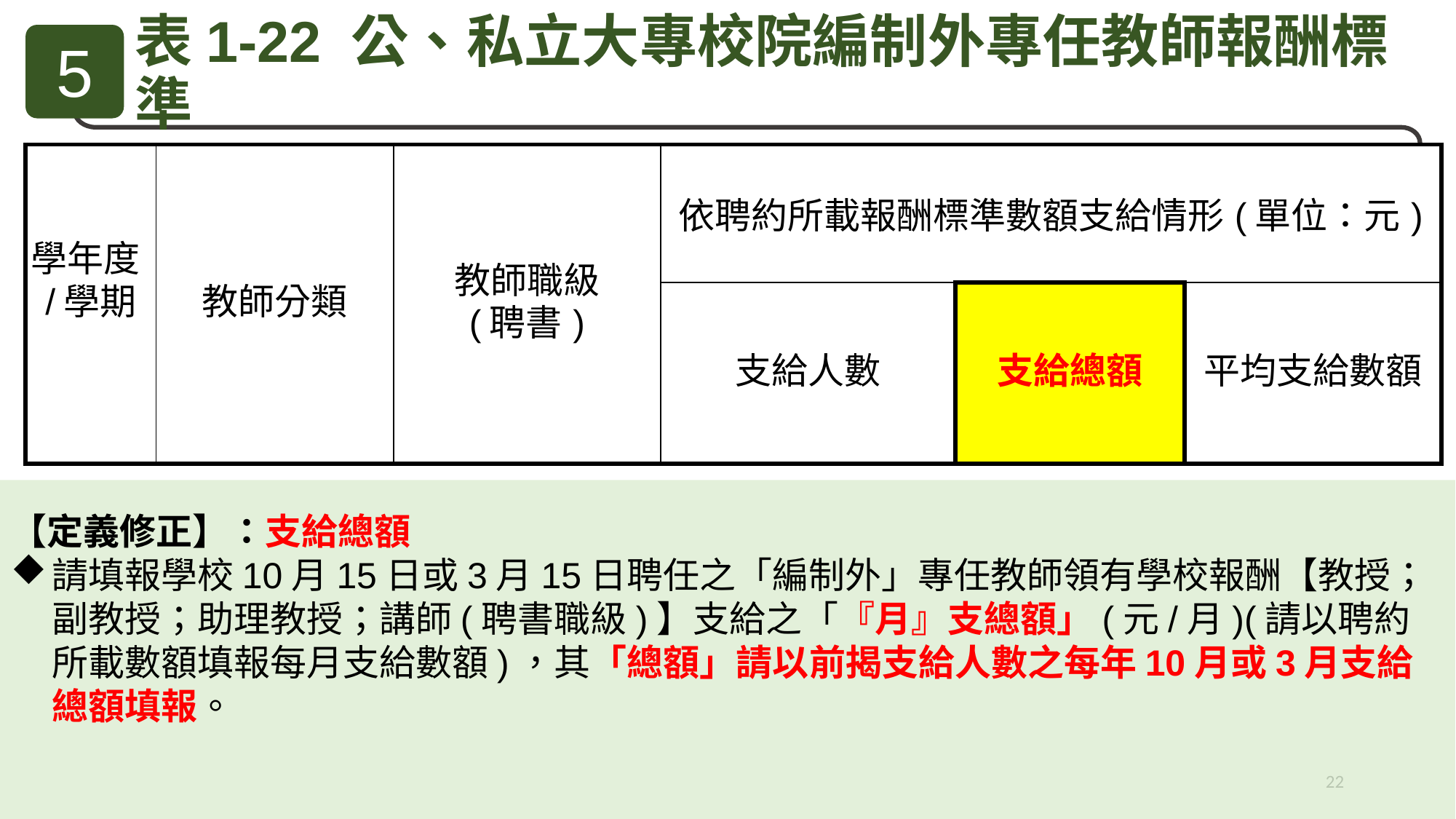

5

表1-22 公、私立大專校院編制外專任教師報酬標準

| 學年度/學期 | 教師分類 | 教師職級 (聘書) | 依聘約所載報酬標準數額支給情形(單位：元) |  |  |
| --- | --- | --- | --- | --- | --- |
|  |  |  | 支給人數 | 支給總額 | 平均支給數額 |

【定義修正】：支給總額
請填報學校10月15日或3月15日聘任之「編制外」專任教師領有學校報酬【教授；副教授；助理教授；講師(聘書職級)】支給之「『月』支總額」(元/月)(請以聘約所載數額填報每月支給數額)，其「總額」請以前揭支給人數之每年10月或3月支給總額填報。
22